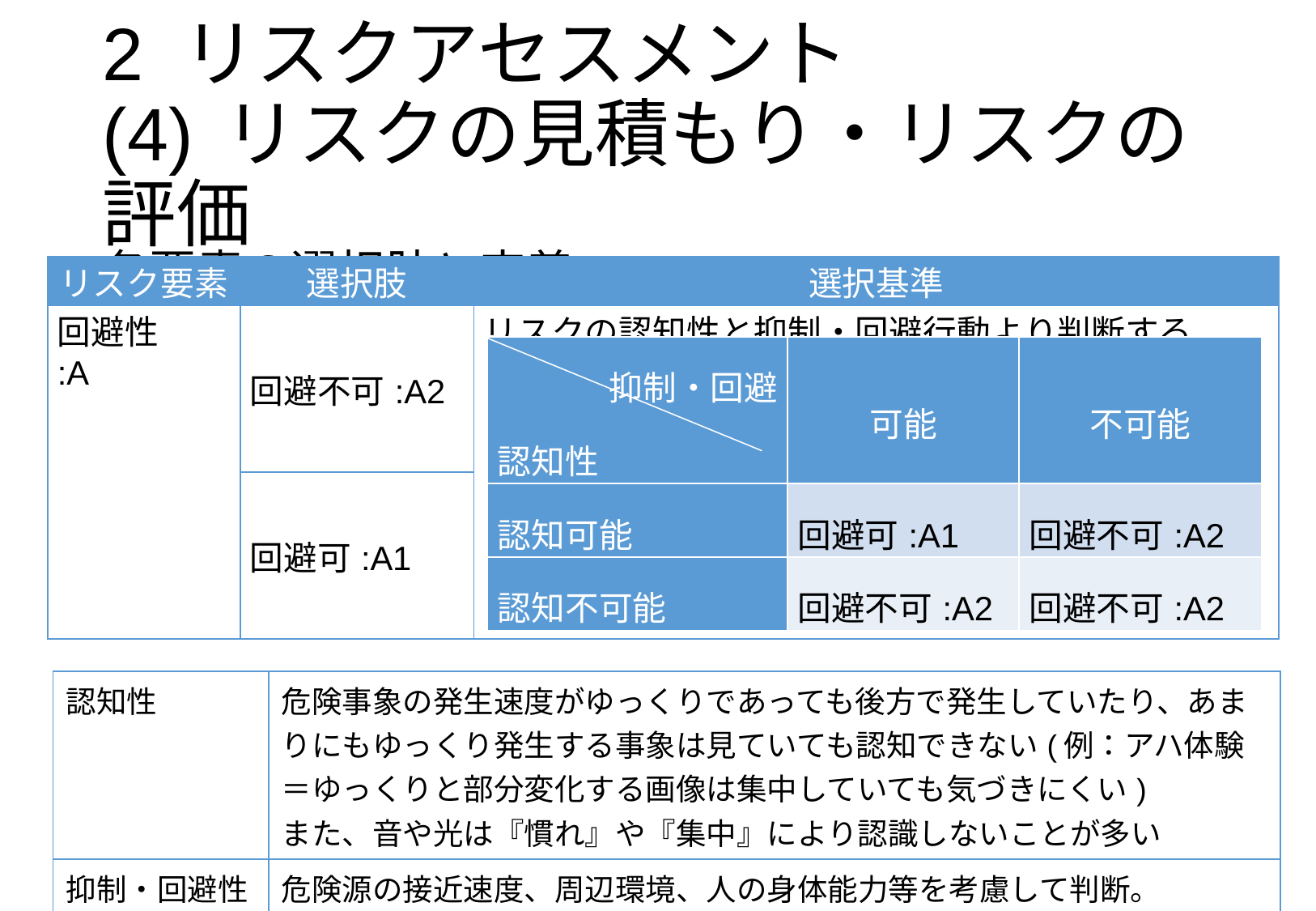

# 2 リスクアセスメント (4)	リスクの見積もり・リスクの評価
各要素の選択肢と定義
| リスク要素 | 選択肢 | 選択基準 |
| --- | --- | --- |
| 回避性 :A | 回避不可:A2 | リスクの認知性と抑制・回避行動より判断する ※適切な理由がない限り“回避不可:A2”を選択 |
|  | 回避可:A1 |  |
| 抑制・回避 認知性 | 可能 | 不可能 |
| --- | --- | --- |
| 認知可能 | 回避可:A1 | 回避不可:A2 |
| 認知不可能 | 回避不可:A2 | 回避不可:A2 |
| 認知性 | 危険事象の発生速度がゆっくりであっても後方で発生していたり、あまりにもゆっくり発生する事象は見ていても認知できない(例：アハ体験＝ゆっくりと部分変化する画像は集中していても気づきにくい) また、音や光は『慣れ』や『集中』により認識しないことが多い |
| --- | --- |
| 抑制・回避性 | 危険源の接近速度、周辺環境、人の身体能力等を考慮して判断。 |